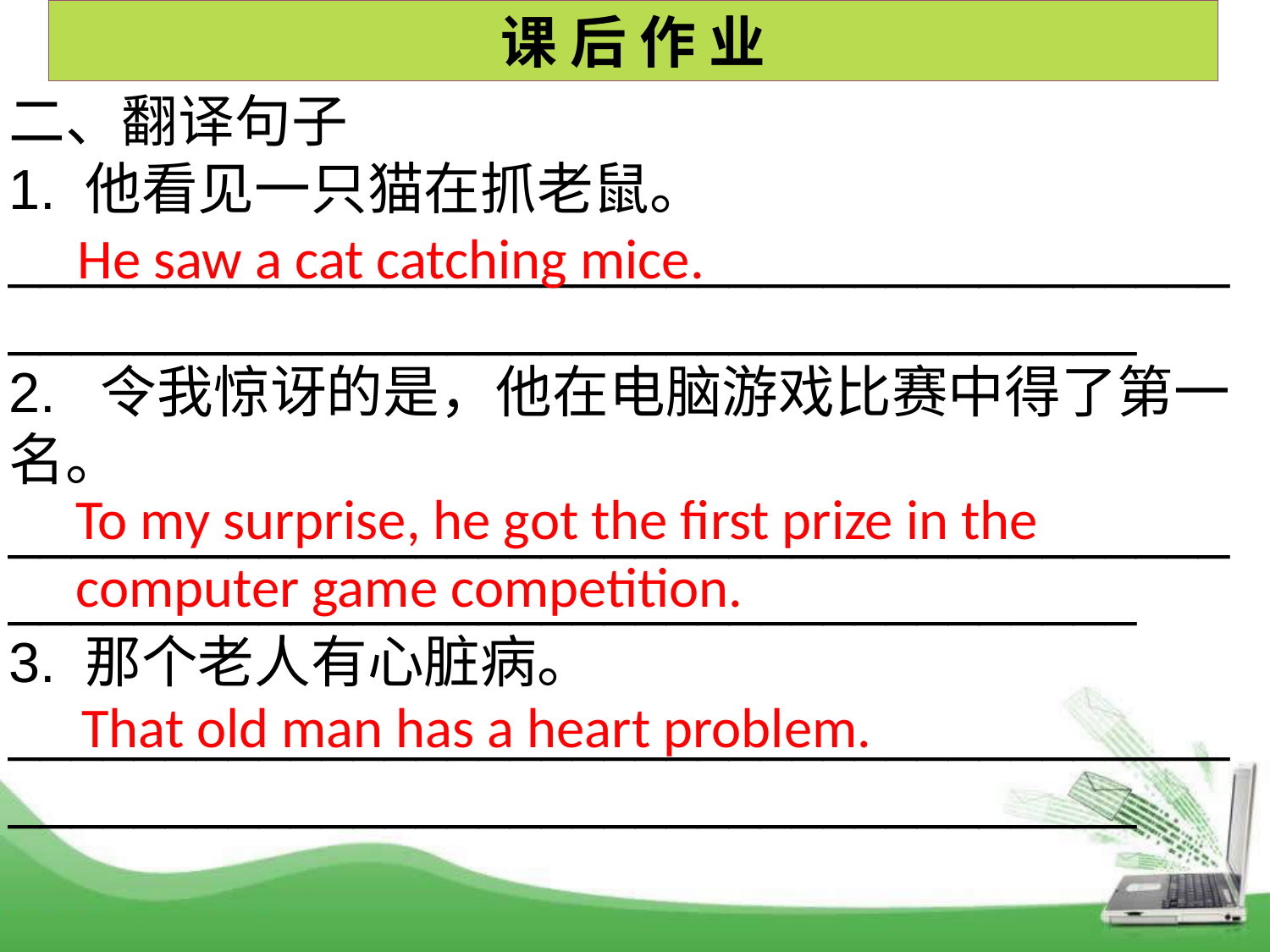

课 后 作 业
二、翻译句子
1. 他看见一只猫在抓老鼠。
___________________________________________________________________________
2.  令我惊讶的是，他在电脑游戏比赛中得了第一名。
___________________________________________________________________________
3. 那个老人有心脏病。
___________________________________________________________________________

He saw a cat catching mice.
To my surprise, he got the first prize in the computer game competition.
That old man has a heart problem.